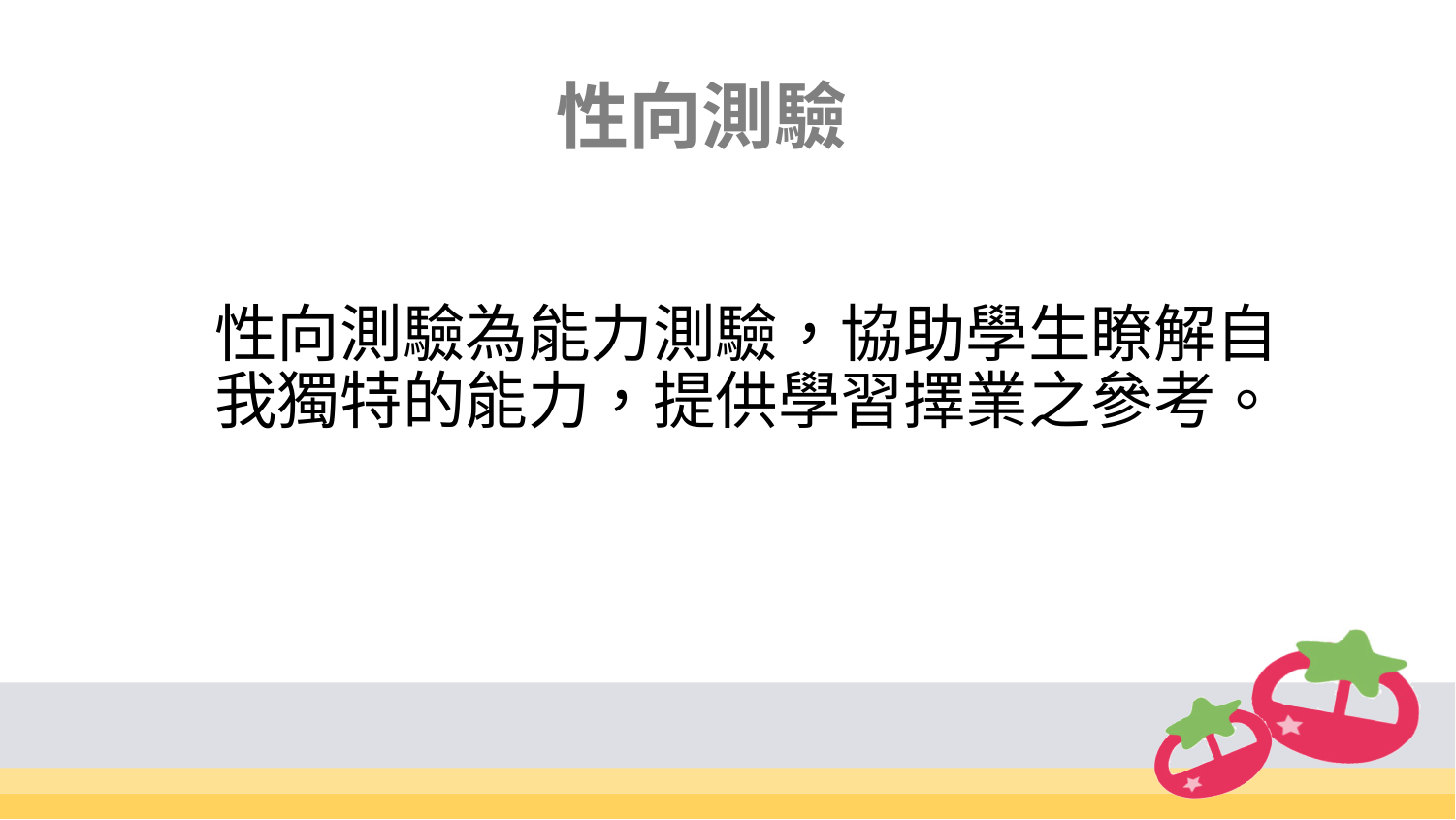

性向測驗
性向測驗為能力測驗，協助學生瞭解自我獨特的能力，提供學習擇業之參考。